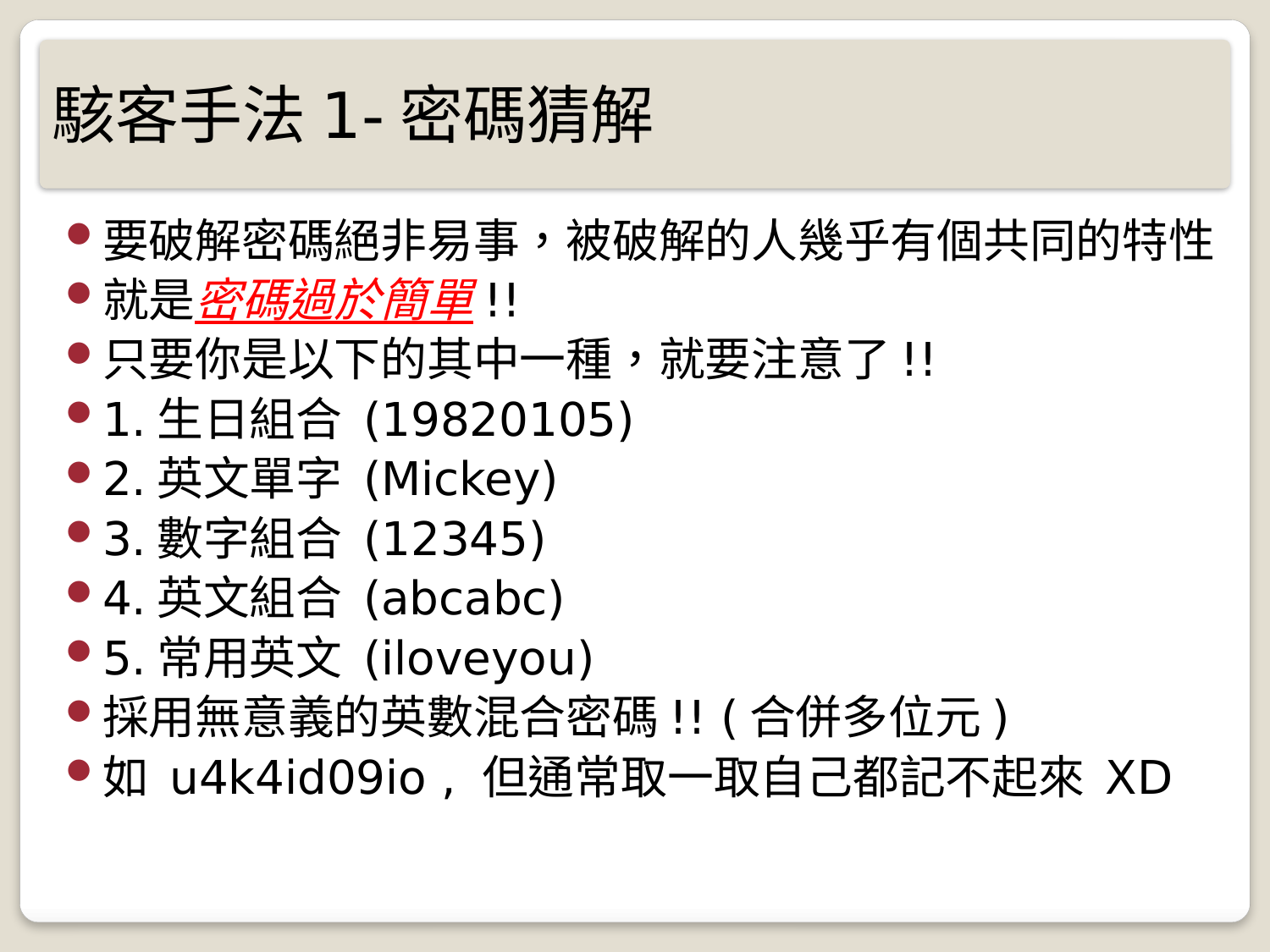

# 駭客手法1-密碼猜解
要破解密碼絕非易事，被破解的人幾乎有個共同的特性
就是密碼過於簡單!!
只要你是以下的其中一種，就要注意了!!
1.生日組合 (19820105)
2.英文單字 (Mickey)
3.數字組合 (12345)
4.英文組合 (abcabc)
5.常用英文 (iloveyou)
採用無意義的英數混合密碼!! (合併多位元)
如 u4k4id09io , 但通常取一取自己都記不起來 XD